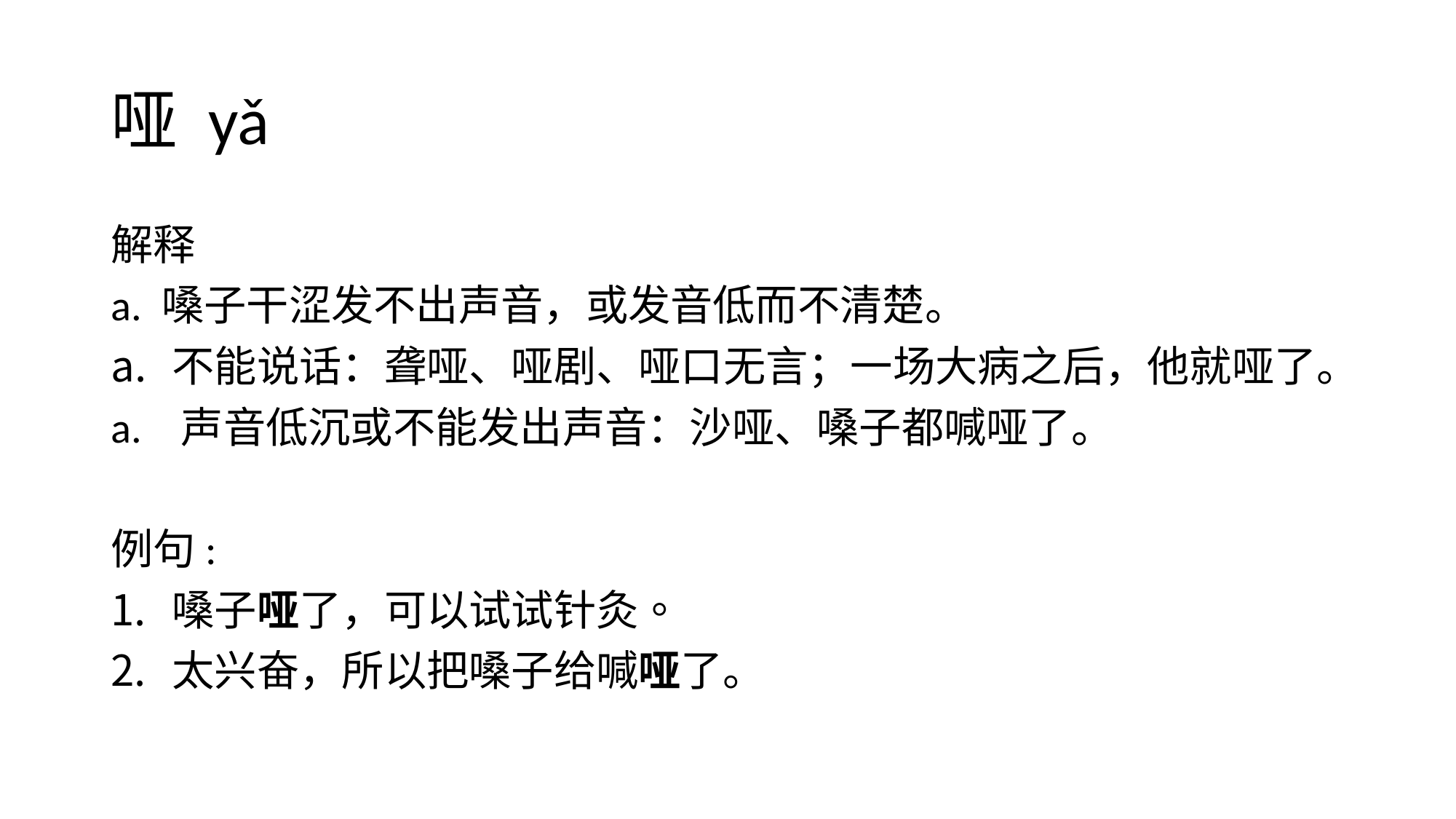

# 哑 yǎ
解释
a. 嗓子干涩发不出声音，或发音低而不清楚。
不能说话：聋哑、哑剧、哑口无言；一场大病之后，他就哑了。
a.   声音低沉或不能发出声音：沙哑、嗓子都喊哑了。

例句:
嗓子哑了，可以试试针灸。
太兴奋，所以把嗓子给喊哑了。